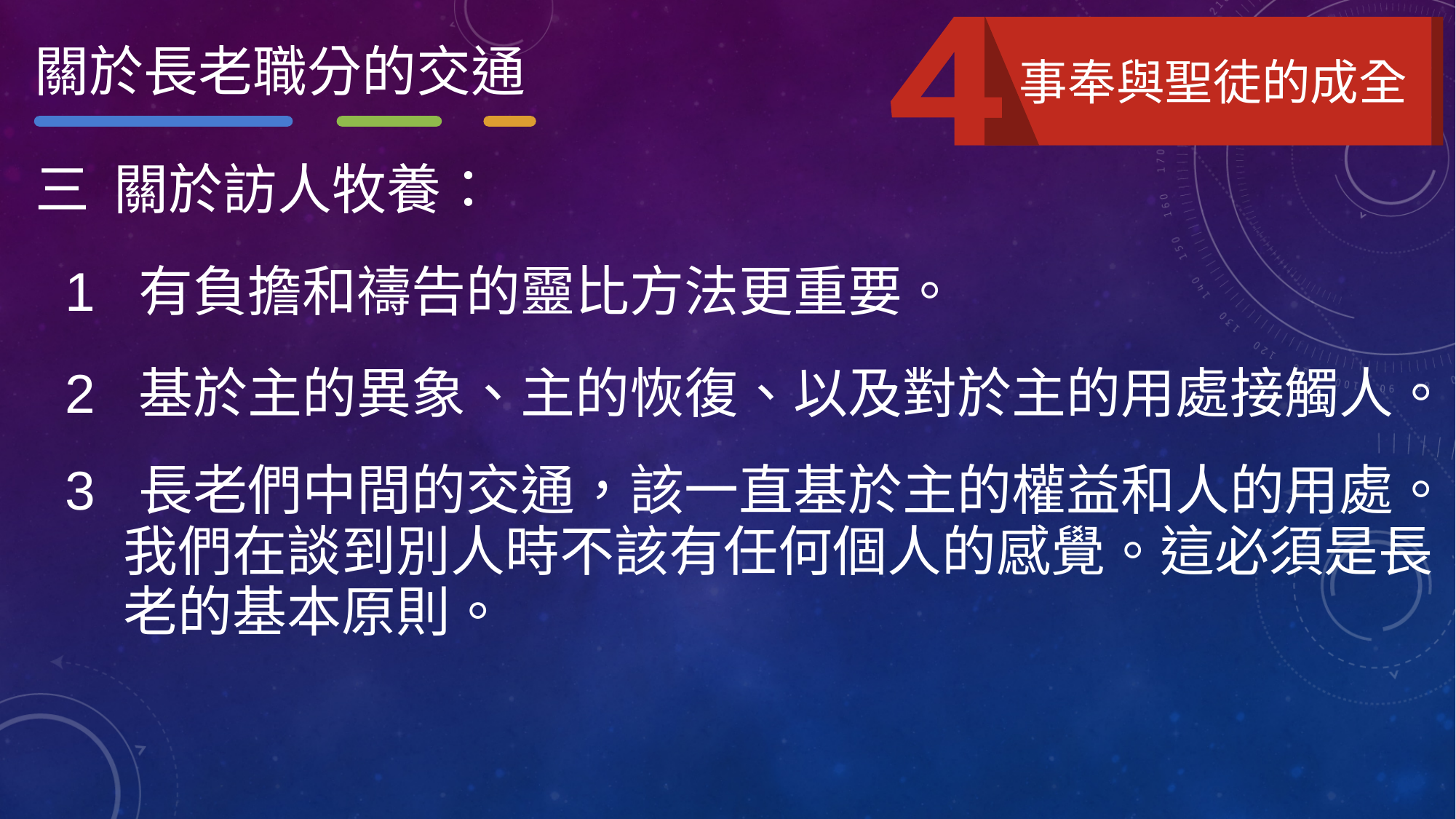

關於長老職分的交通
事奉與聖徒的成全

三  關於訪人牧養：
  1  有負擔和禱告的靈比方法更重要。
  2  基於主的異象、主的恢復、以及對於主的用處接觸人。
  3  長老們中間的交通，該一直基於主的權益和人的用處。我們在談到別人時不該有任何個人的感覺。這必須是長老的基本原則。